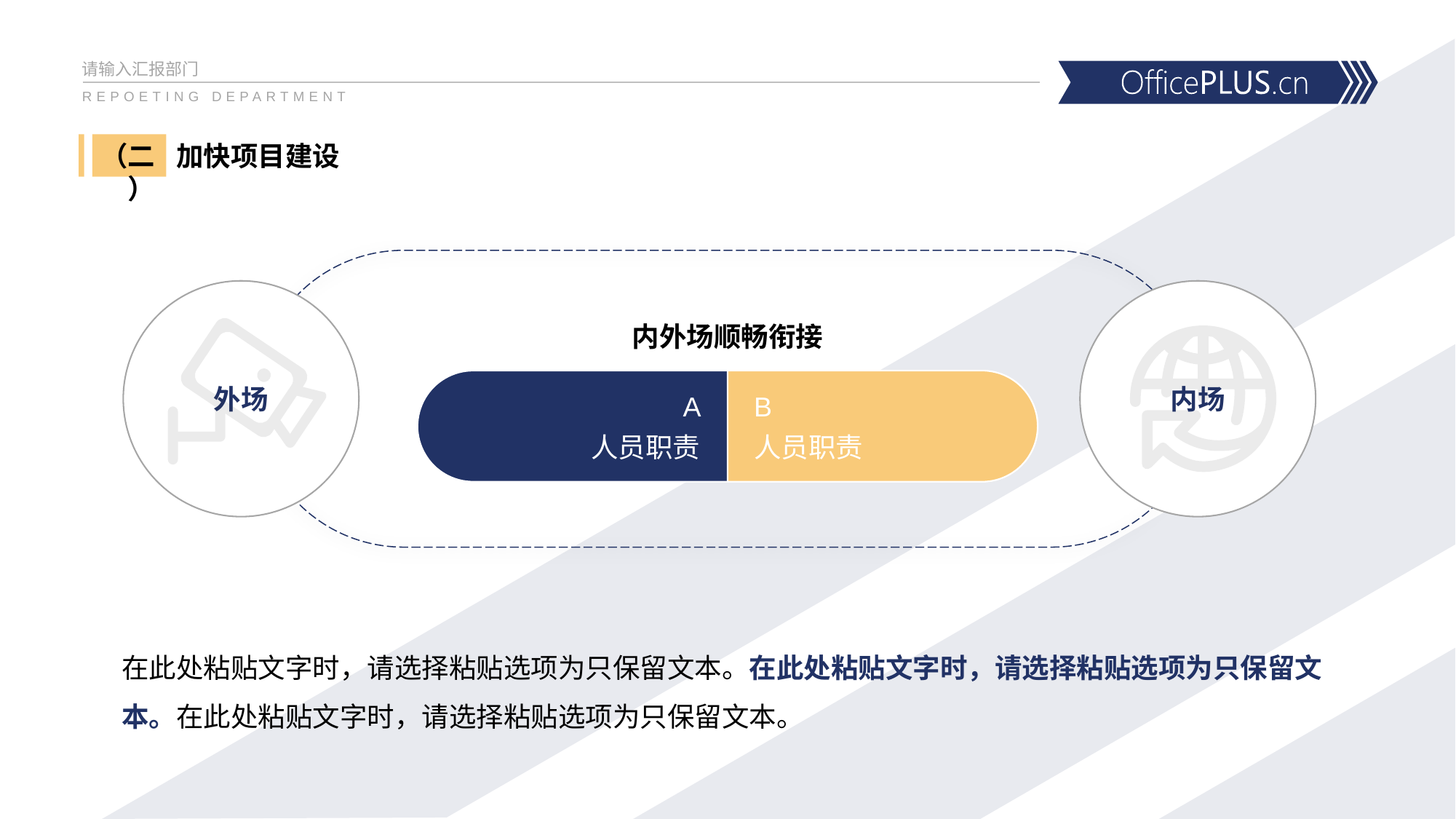

请输入汇报部门

REPOETING DEPARTMENT
（二）
加快项目建设

内外场顺畅衔接

A
B
人员职责
人员职责
外场
内场
在此处粘贴文字时，请选择粘贴选项为只保留文本。在此处粘贴文字时，请选择粘贴选项为只保留文本。在此处粘贴文字时，请选择粘贴选项为只保留文本。